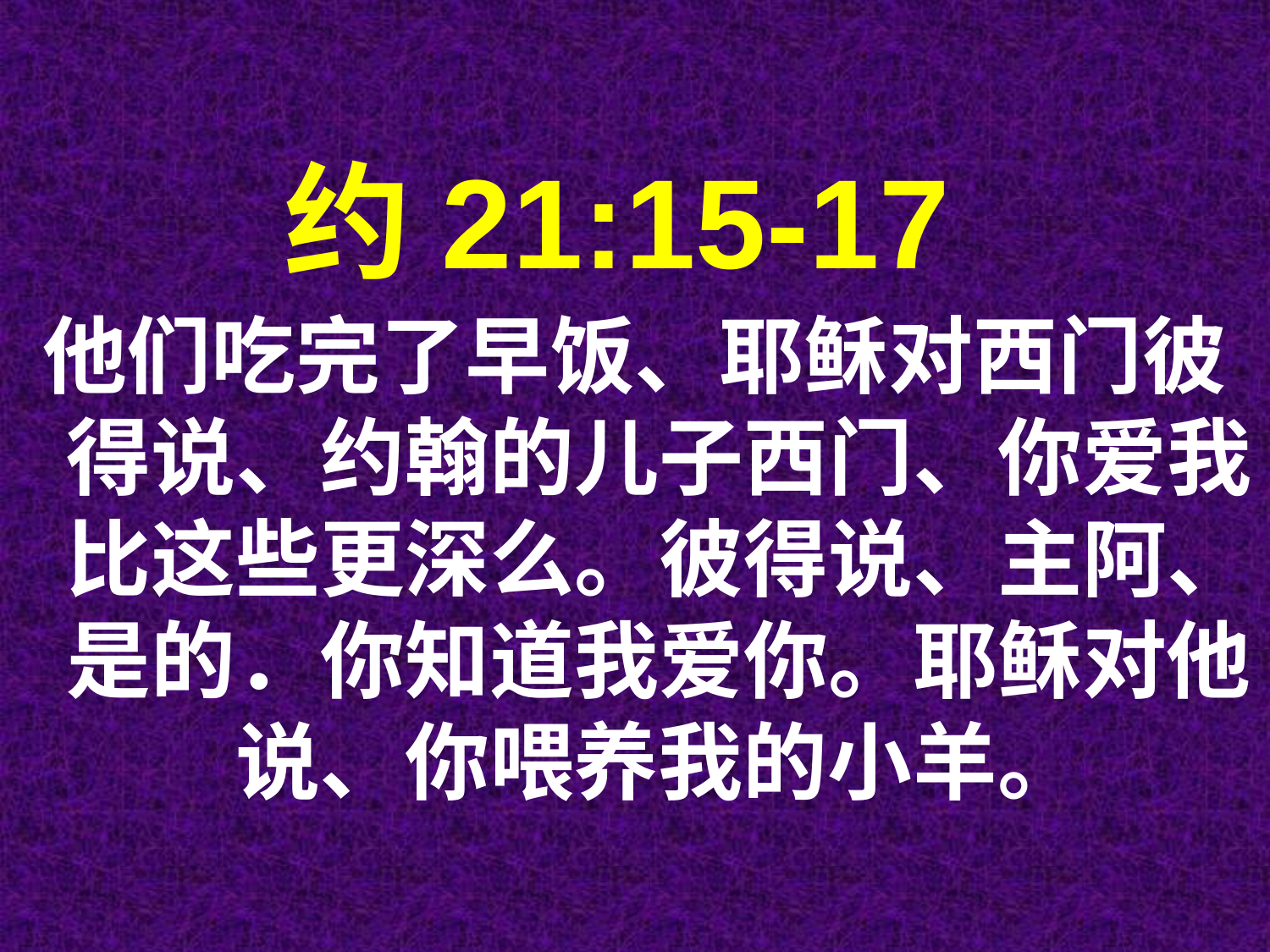

约21:15-17
他们吃完了早饭、耶稣对西门彼得说、约翰的儿子西门、你爱我比这些更深么。彼得说、主阿、是的．你知道我爱你。耶稣对他说、你喂养我的小羊。